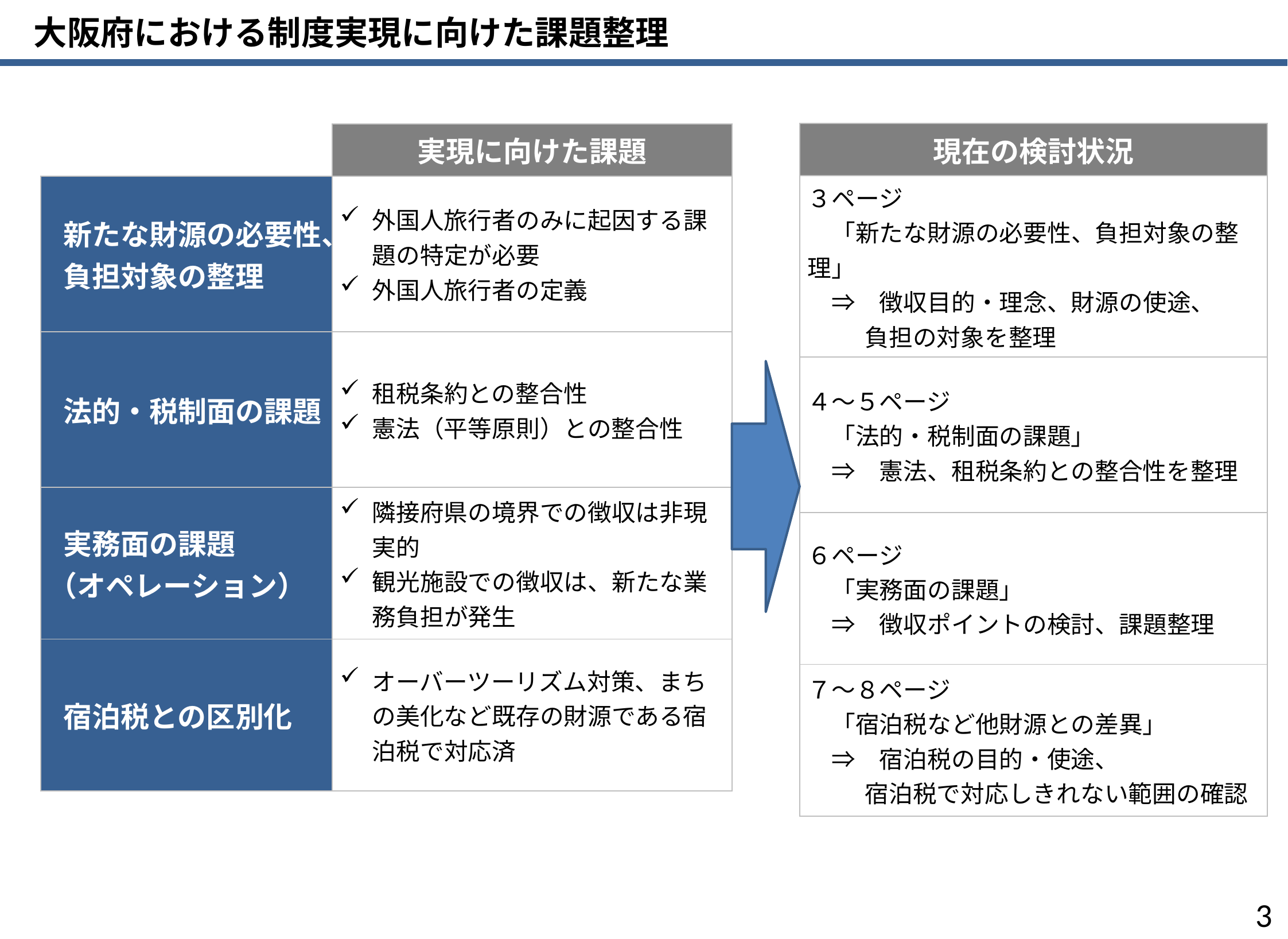

大阪府における制度実現に向けた課題整理

| 現在の検討状況 |
| --- |
| ３ページ 　「新たな財源の必要性、負担対象の整理」 　⇒　徴収目的・理念、財源の使途、 　 負担の対象を整理 |
| ４～５ページ　 　「法的・税制面の課題」 　⇒　憲法、租税条約との整合性を整理 |
| ６ページ 　「実務面の課題」 　⇒　徴収ポイントの検討、課題整理 |
| ７～８ページ 　「宿泊税など他財源との差異」 　⇒　宿泊税の目的・使途、 　宿泊税で対応しきれない範囲の確認 |
|  | 実現に向けた課題 |
| --- | --- |
| 新たな財源の必要性、 負担対象の整理 | 外国人旅行者のみに起因する課題の特定が必要 外国人旅行者の定義 |
| 法的・税制面の課題 | 租税条約との整合性 憲法（平等原則）との整合性 |
| 実務面の課題 （オペレーション） | 隣接府県の境界での徴収は非現実的 観光施設での徴収は、新たな業務負担が発生 |
| 宿泊税との区別化 | オーバーツーリズム対策、まちの美化など既存の財源である宿泊税で対応済 |

3